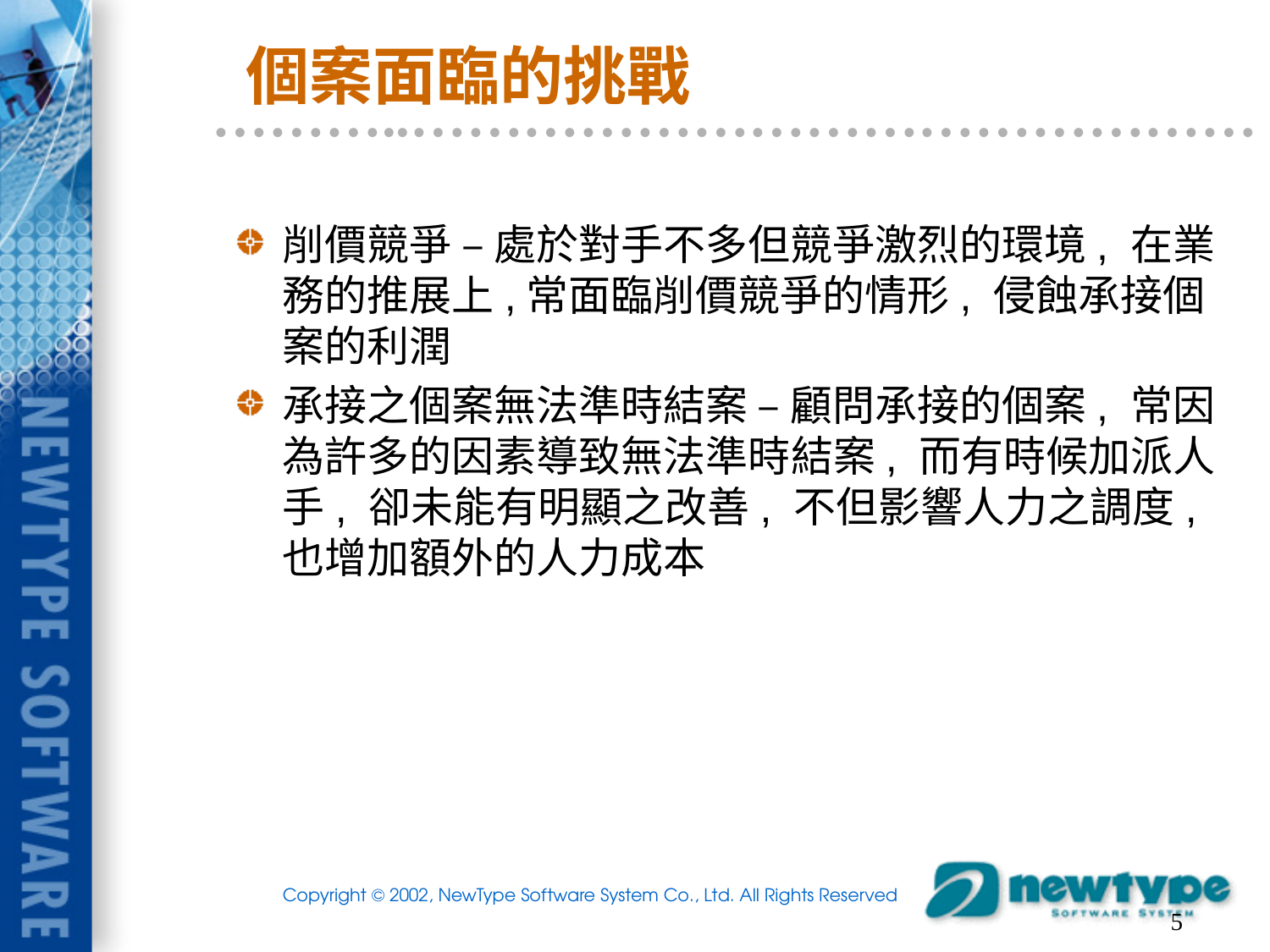

# 個案面臨的挑戰
削價競爭 – 處於對手不多但競爭激烈的環境, 在業務的推展上,常面臨削價競爭的情形, 侵蝕承接個案的利潤
承接之個案無法準時結案 – 顧問承接的個案, 常因為許多的因素導致無法準時結案, 而有時候加派人手, 卻未能有明顯之改善, 不但影響人力之調度, 也增加額外的人力成本
5